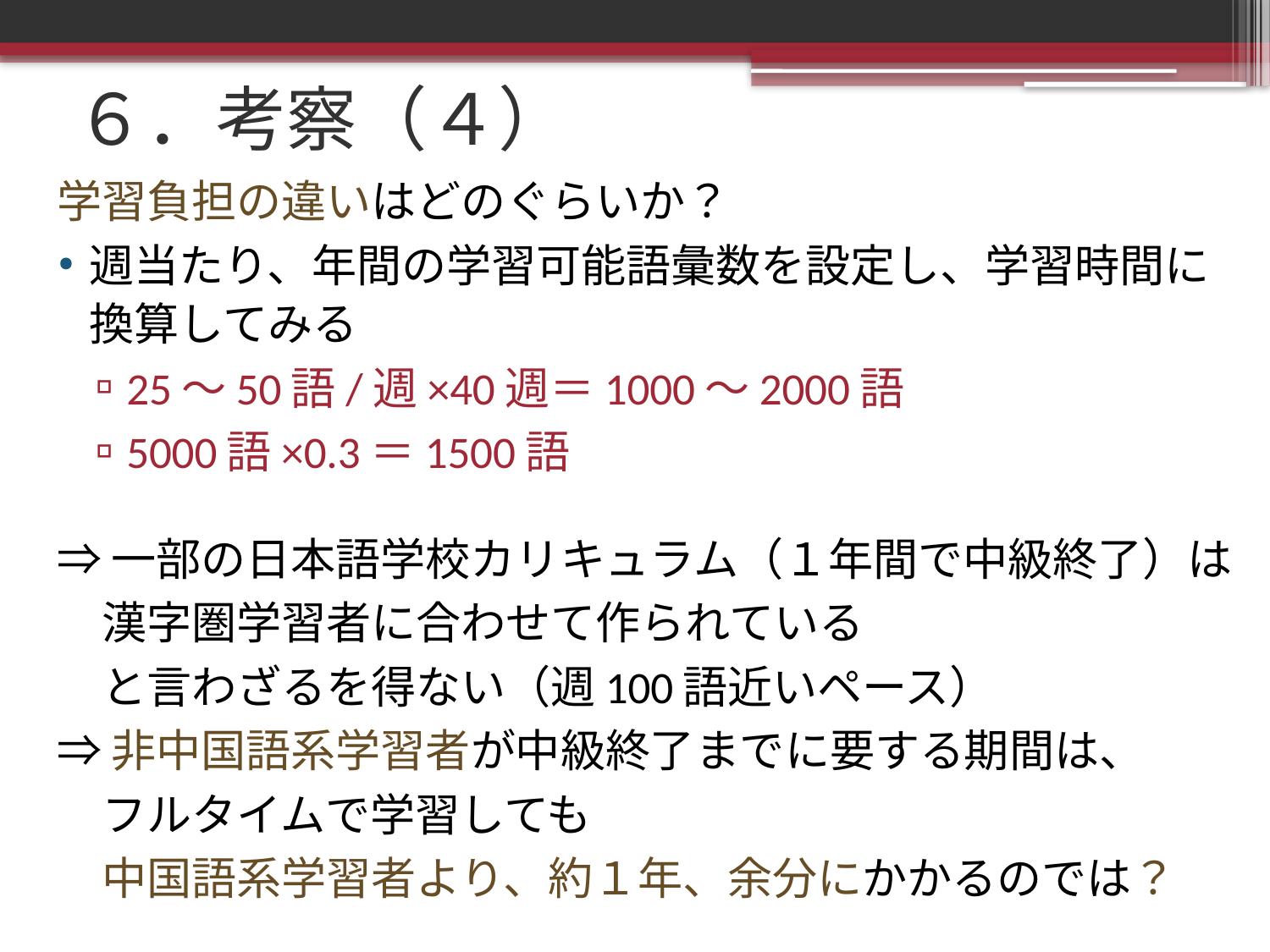

# ６．考察（４）
学習負担の違いはどのぐらいか？
週当たり、年間の学習可能語彙数を設定し、学習時間に換算してみる
25～50語/週×40週＝1000～2000語
5000語×0.3＝1500語

⇒一部の日本語学校カリキュラム（１年間で中級終了）は
　漢字圏学習者に合わせて作られている
　と言わざるを得ない（週100語近いペース）
⇒非中国語系学習者が中級終了までに要する期間は、
　フルタイムで学習しても
　中国語系学習者より、約１年、余分にかかるのでは？